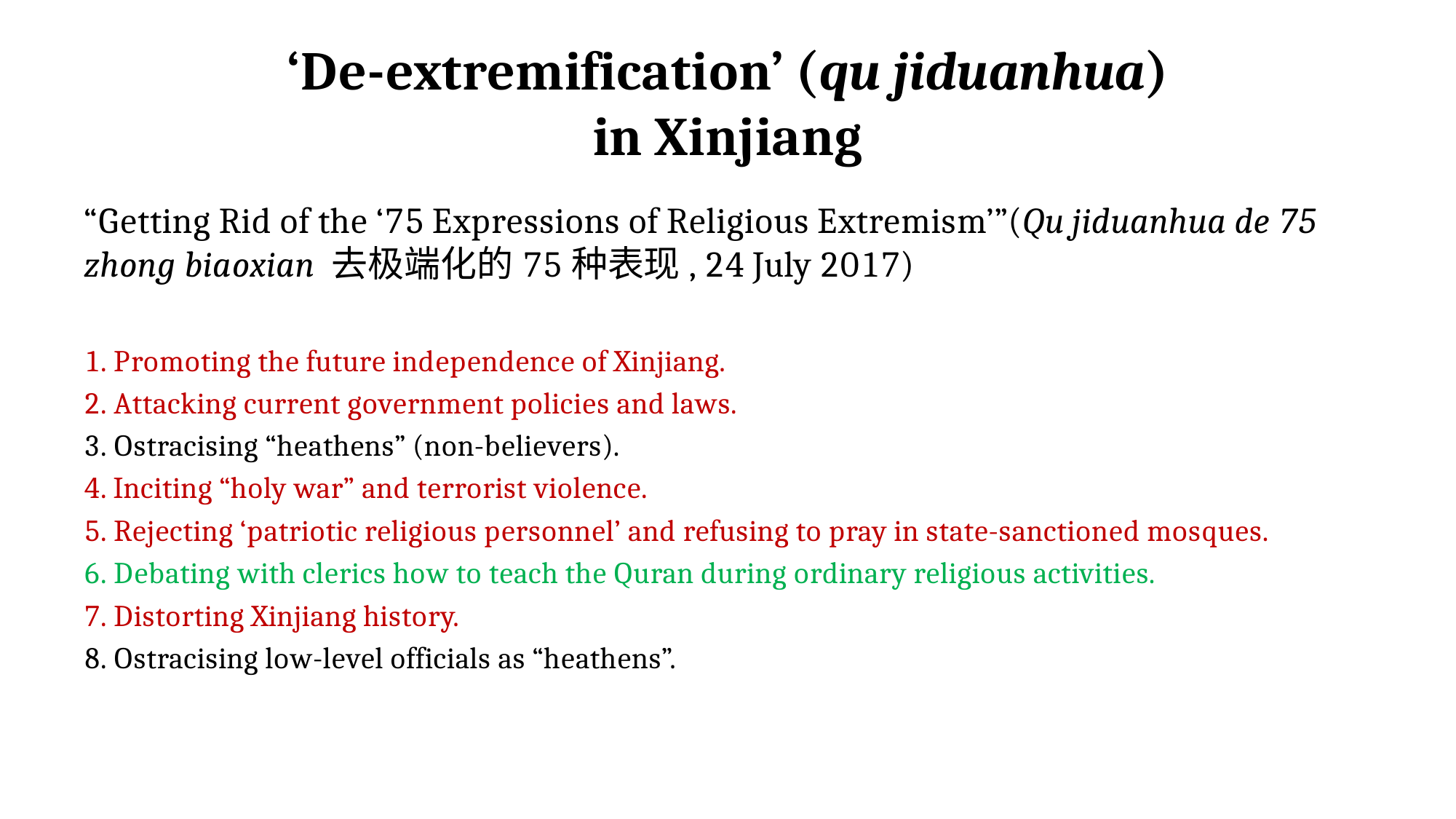

# ‘De-extremification’ (qu jiduanhua) in Xinjiang
“Getting Rid of the ‘75 Expressions of Religious Extremism’”(Qu jiduanhua de 75 zhong biaoxian 去极端化的75种表现, 24 July 2017)

1. Promoting the future independence of Xinjiang.
2. Attacking current government policies and laws.
3. Ostracising “heathens” (non-believers).
4. Inciting “holy war” and terrorist violence.
5. Rejecting ‘patriotic religious personnel’ and refusing to pray in state-sanctioned mosques.
6. Debating with clerics how to teach the Quran during ordinary religious activities.
7. Distorting Xinjiang history.
8. Ostracising low-level officials as “heathens”.